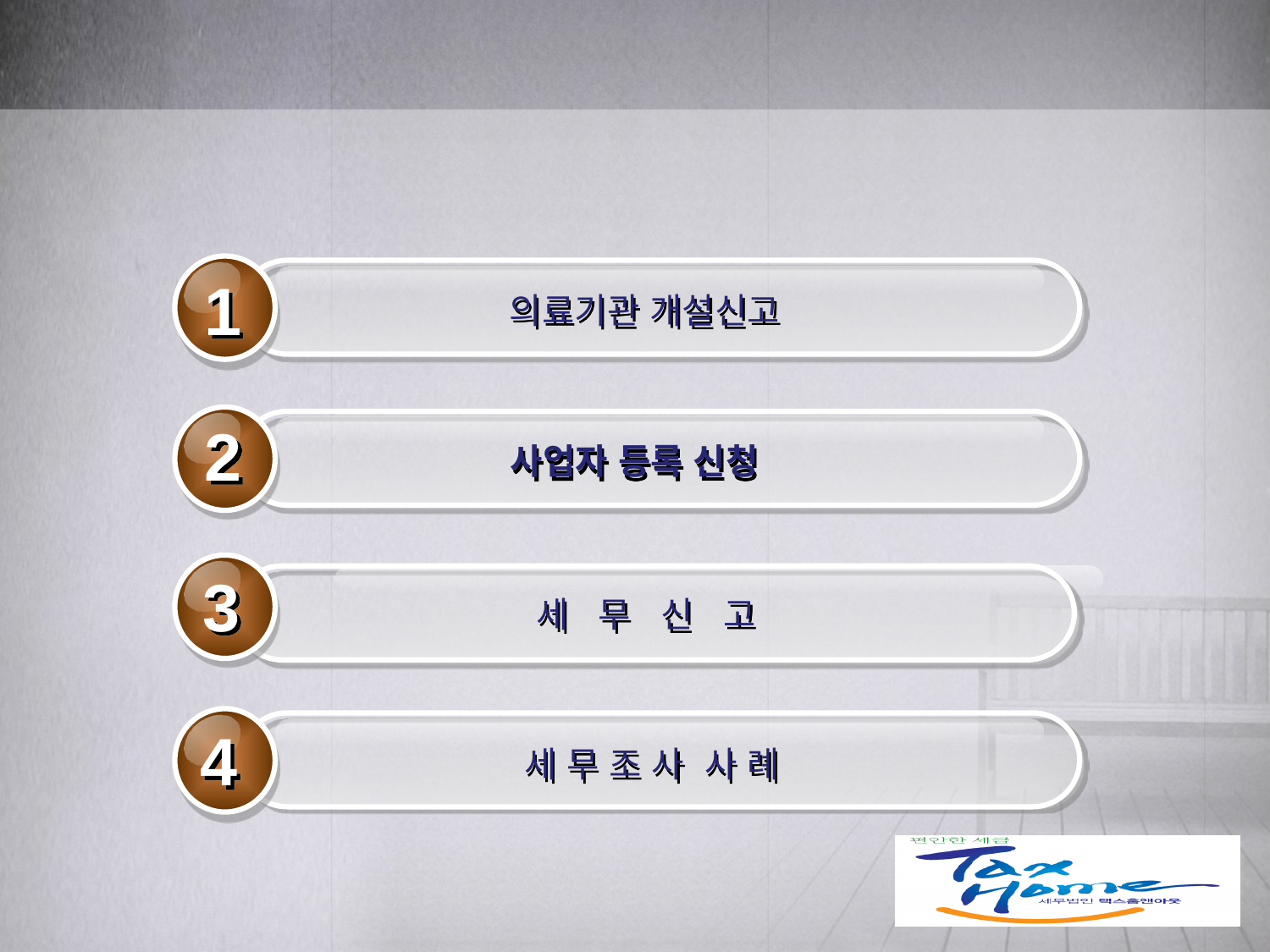

1

  의료기관 개설신고

2

  사업자 등록 신청

3

  세   무   신   고

4

세 무 조 사  사 례